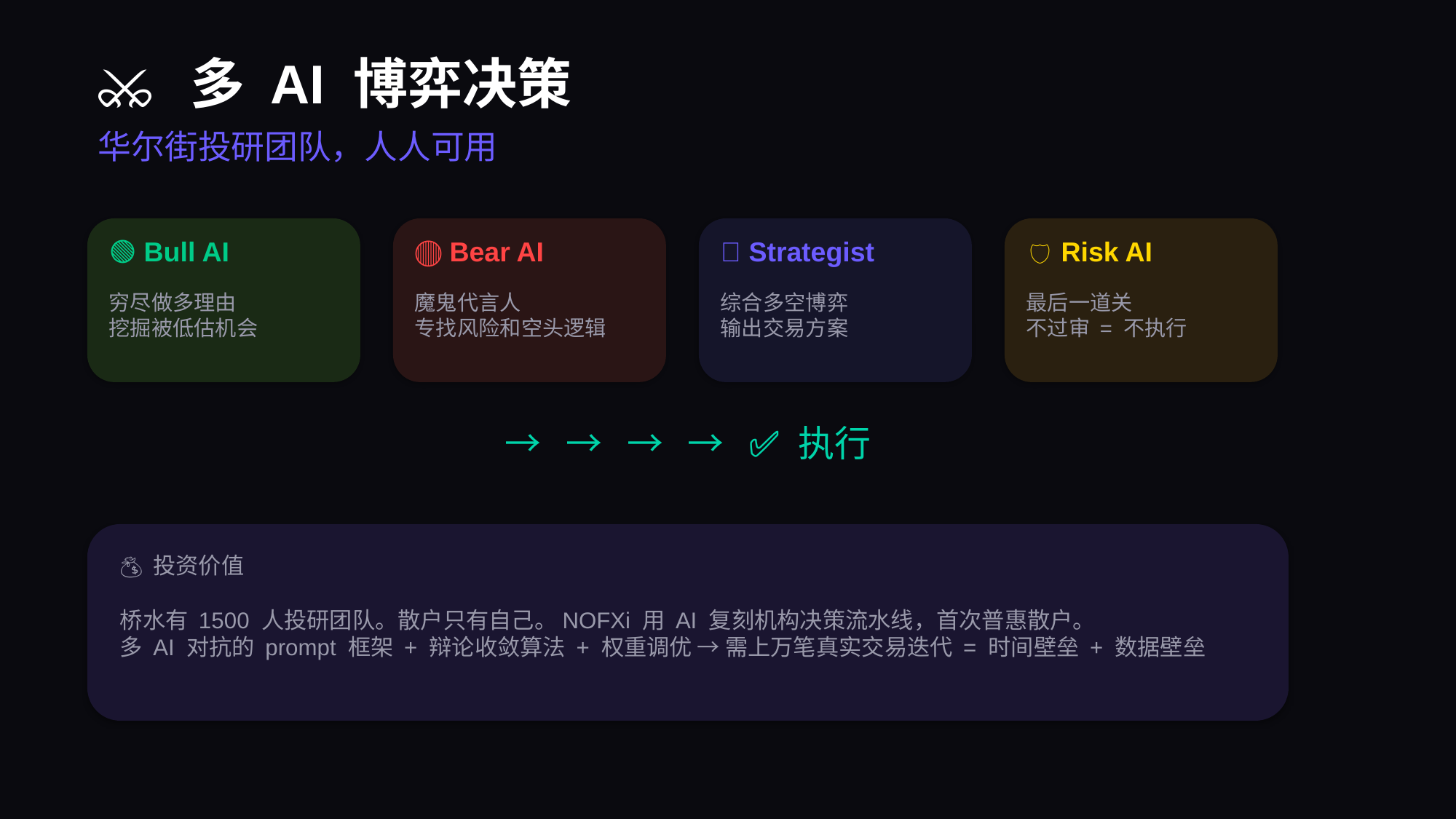

⚔️  多 AI 博弈决策
华尔街投研团队，人人可用

🟢 Bull AI
🔴 Bear AI
🧩 Strategist
🛡️ Risk AI
穷尽做多理由
挖掘被低估机会
魔鬼代言人
专找风险和空头逻辑
综合多空博弈
输出交易方案
最后一道关
不过审 = 不执行
→   →   →   →   ✅ 执行

💰 投资价值
桥水有 1500 人投研团队。散户只有自己。NOFXi 用 AI 复刻机构决策流水线，首次普惠散户。
多 AI 对抗的 prompt 框架 + 辩论收敛算法 + 权重调优 → 需上万笔真实交易迭代 = 时间壁垒 + 数据壁垒